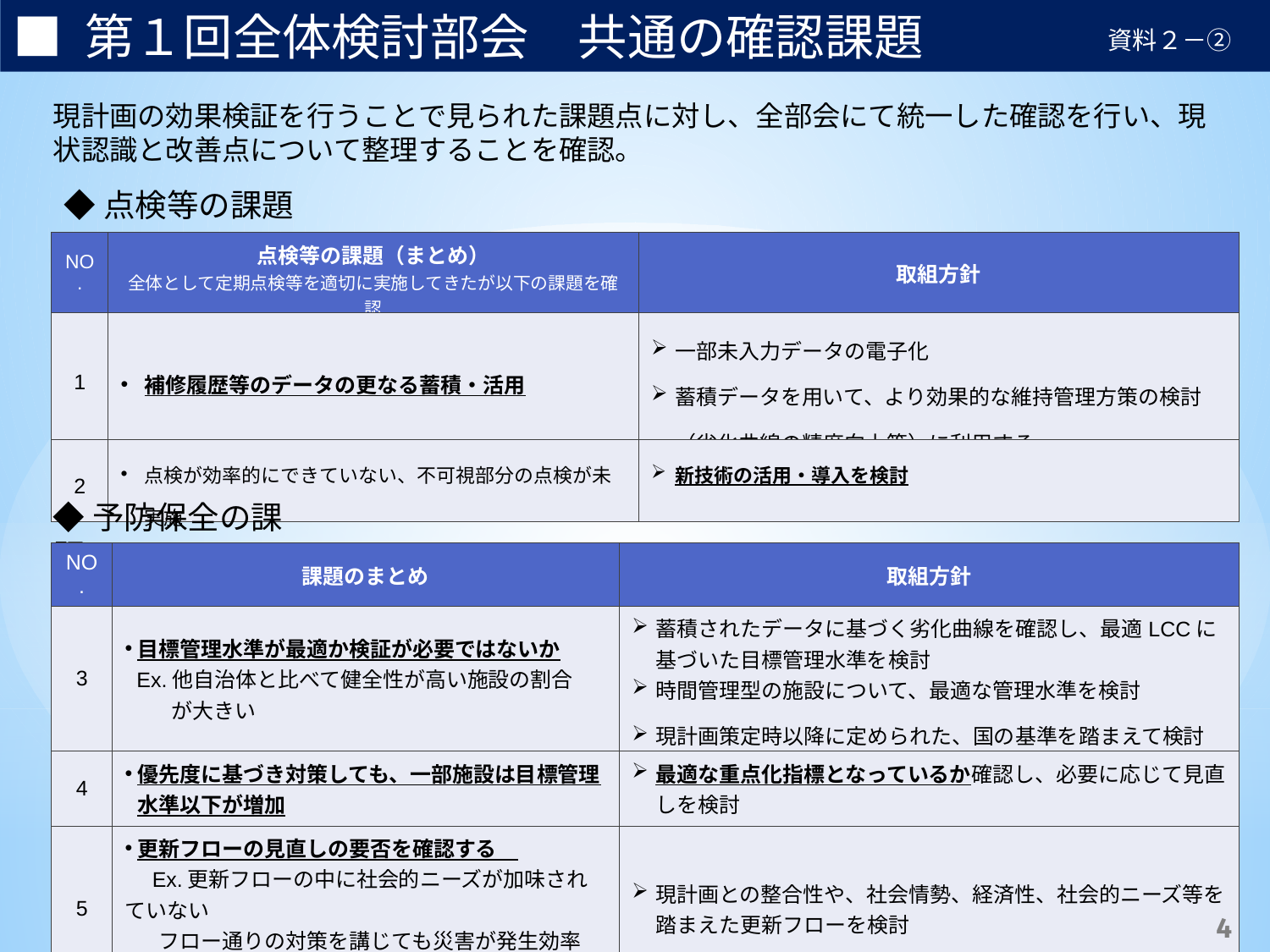

■ 第１回全体検討部会　共通の確認課題
資料２－②
現計画の効果検証を行うことで見られた課題点に対し、全部会にて統一した確認を行い、現状認識と改善点について整理することを確認。
◆点検等の課題
| NO. | 点検等の課題（まとめ） 全体として定期点検等を適切に実施してきたが以下の課題を確認 | 取組方針 |
| --- | --- | --- |
| 1 | 補修履歴等のデータの更なる蓄積・活用 | 一部未入力データの電子化 蓄積データを用いて、より効果的な維持管理方策の検討（劣化曲線の精度向上等）に利用する。 |
| 2 | 点検が効率的にできていない、不可視部分の点検が未実施 | 新技術の活用・導入を検討 |
◆予防保全の課題
| NO. | 課題のまとめ | 取組方針 |
| --- | --- | --- |
| 3 | 目標管理水準が最適か検証が必要ではないか  Ex.他自治体と比べて健全性が高い施設の割合 　　 が大きい | 蓄積されたデータに基づく劣化曲線を確認し、最適LCCに基づいた目標管理水準を検討 時間管理型の施設について、最適な管理水準を検討 現計画策定時以降に定められた、国の基準を踏まえて検討 |
| 4 | 優先度に基づき対策しても、一部施設は目標管理水準以下が増加 | 最適な重点化指標となっているか確認し、必要に応じて見直しを検討 |
| 5 | 更新フローの見直しの要否を確認する　 　Ex.更新フローの中に社会的ニーズが加味されていない フロー通りの対策を講じても災害が発生効率的・経 済的ではない | 現計画との整合性や、社会情勢、経済性、社会的ニーズ等を踏まえた更新フローを検討 |
4